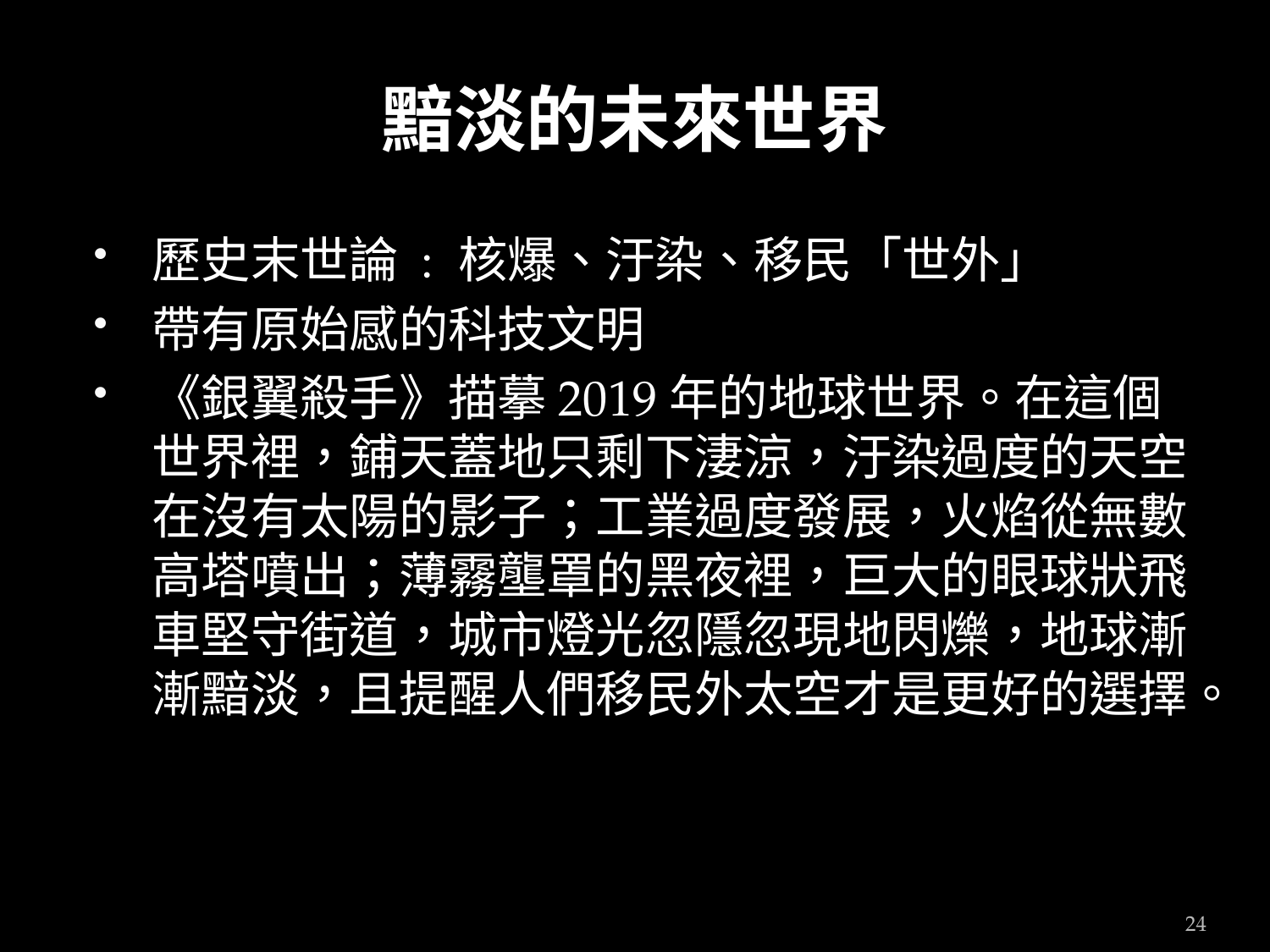

# 黯淡的未來世界
歷史末世論 : 核爆、汙染、移民「世外」
帶有原始感的科技文明
《銀翼殺手》描摹2019年的地球世界。在這個世界裡，鋪天蓋地只剩下淒涼，汙染過度的天空在沒有太陽的影子；工業過度發展，火焰從無數高塔噴出；薄霧壟罩的黑夜裡，巨大的眼球狀飛車堅守街道，城市燈光忽隱忽現地閃爍，地球漸漸黯淡，且提醒人們移民外太空才是更好的選擇。
24